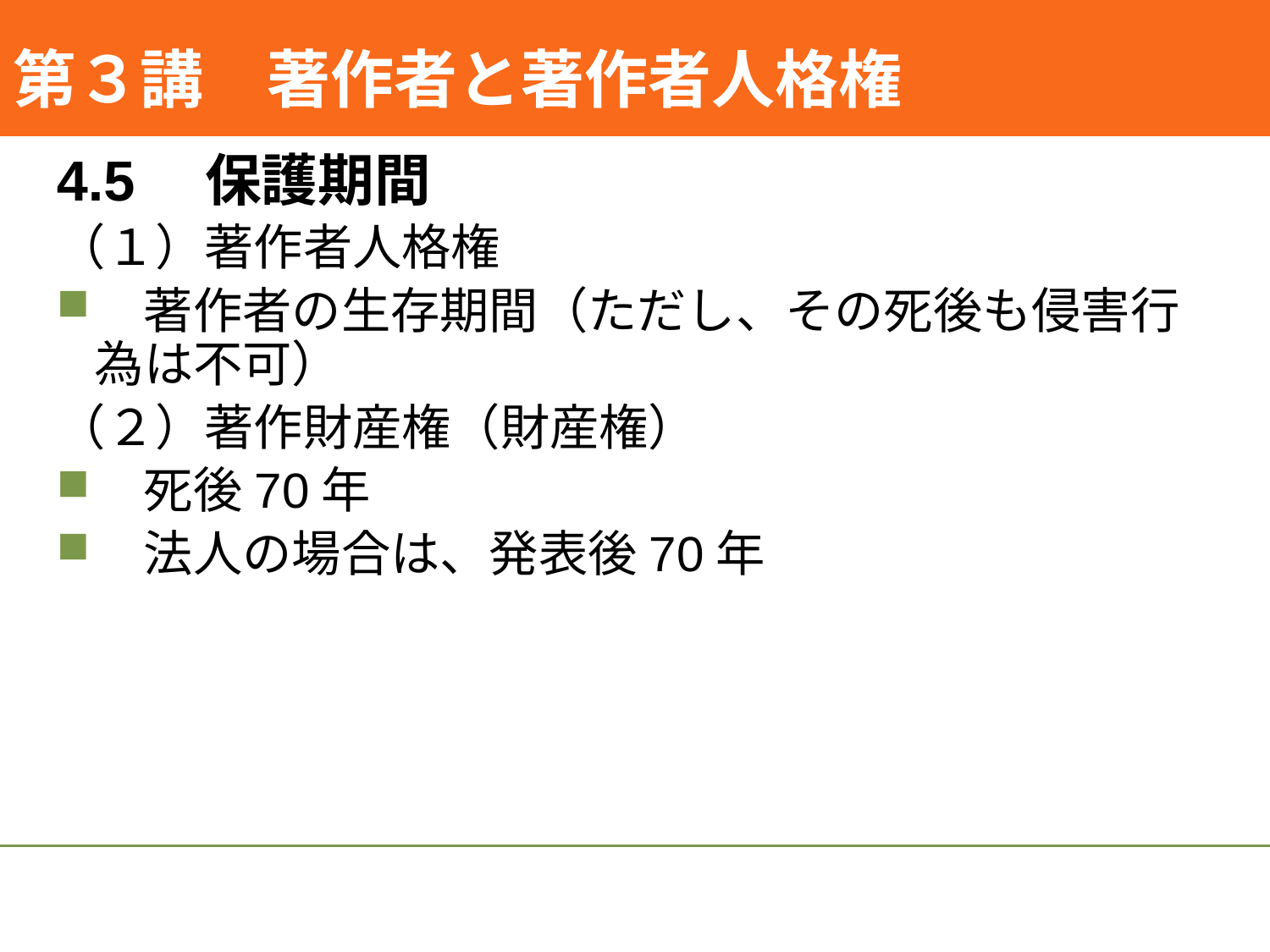

#
第３講　著作者と著作者人格権
4.5　保護期間
（１）著作者人格権
　著作者の生存期間（ただし、その死後も侵害行為は不可）
（２）著作財産権（財産権）
　死後70年
　法人の場合は、発表後70年